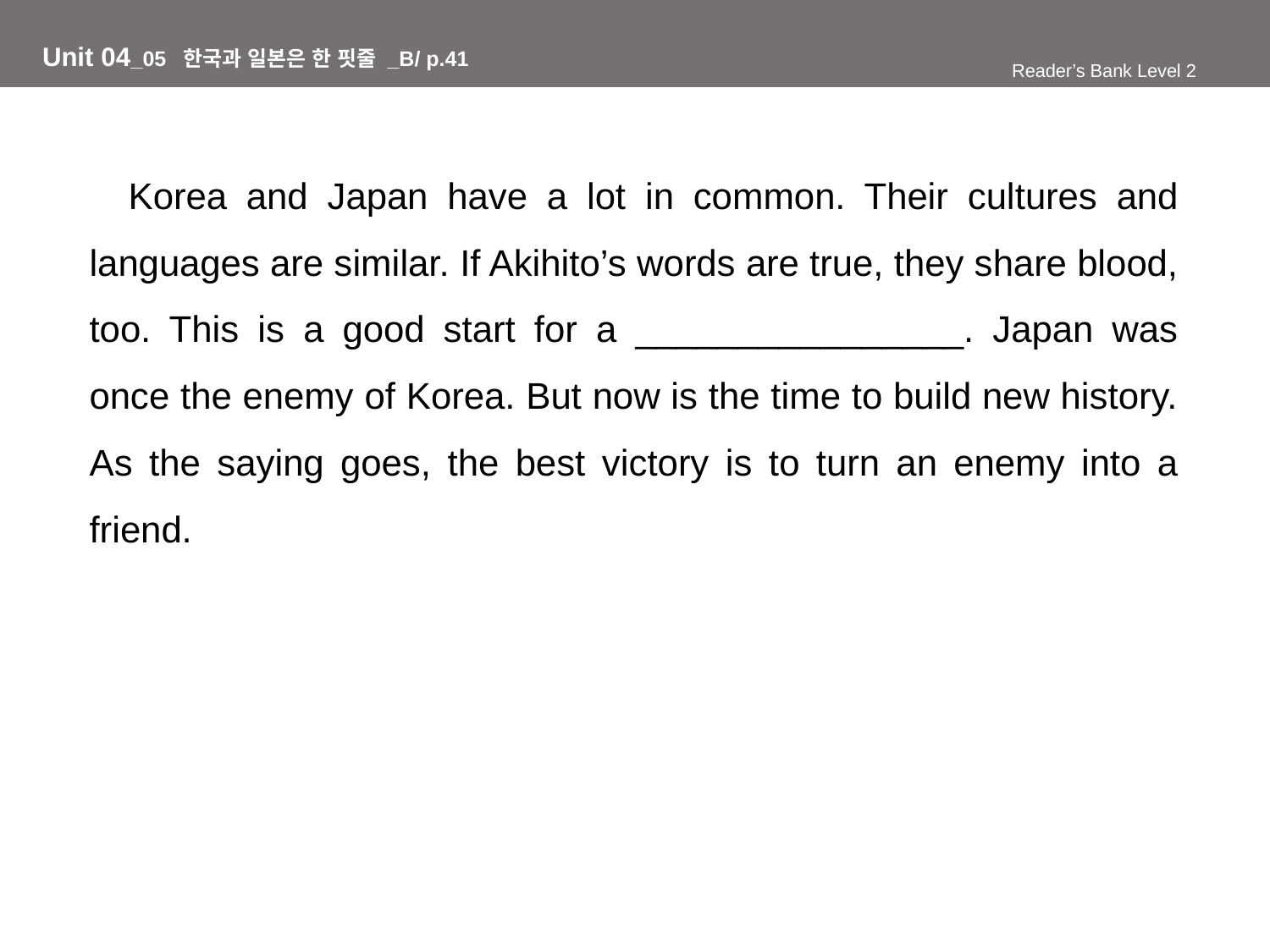

# Unit 04_05  한국과 일본은 한 핏줄 _B/ p.41
Reader’s Bank Level 2

  Korea and Japan have a lot in common. Their cultures and languages are similar. If Akihito’s words are true, they share blood, too. This is a good start for a ________________. Japan was once the enemy of Korea. But now is the time to build new history. As the saying goes, the best victory is to turn an enemy into a friend.